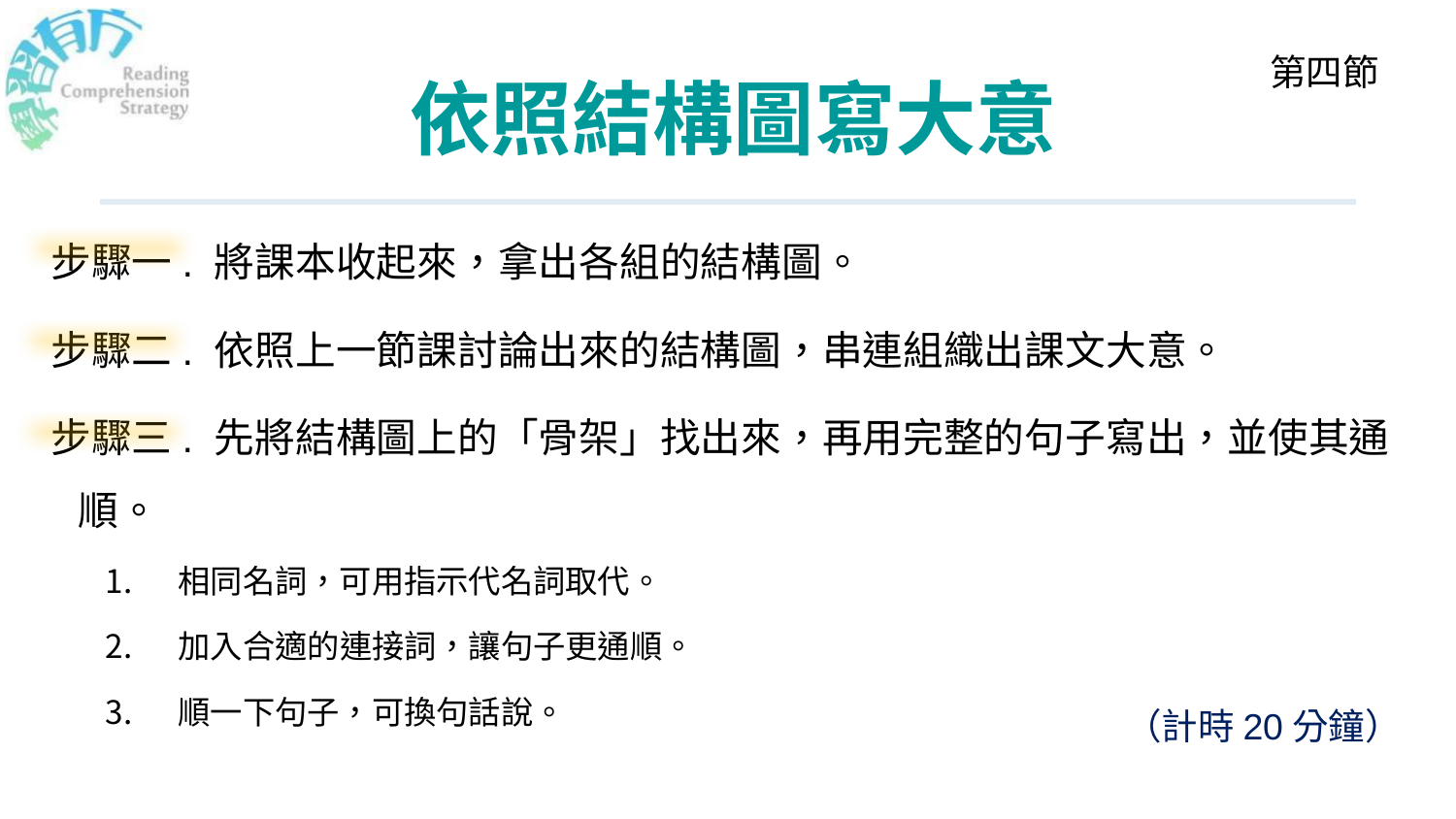

第四節
# 依照結構圖寫大意
步驟一. 將課本收起來，拿出各組的結構圖。
步驟二. 依照上一節課討論出來的結構圖，串連組織出課文大意。
步驟三. 先將結構圖上的「骨架」找出來，再用完整的句子寫出，並使其通順。
相同名詞，可用指示代名詞取代。
加入合適的連接詞，讓句子更通順。
順一下句子，可換句話說。

（計時20分鐘）